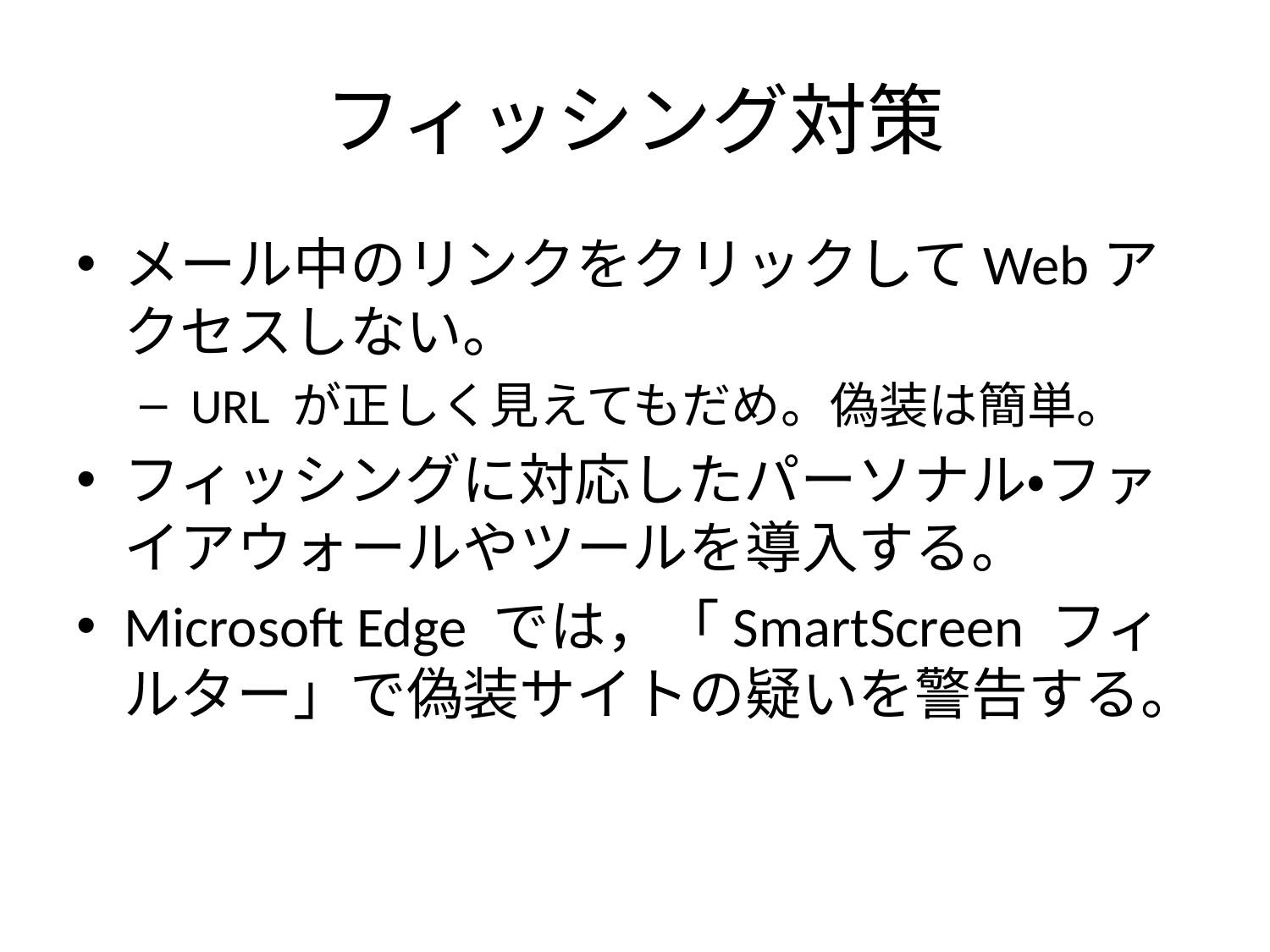

# フィッシング対策
メール中のリンクをクリックしてWebアクセスしない。
 URL が正しく見えてもだめ。偽装は簡単。
フィッシングに対応したパーソナル・ファイアウォールやツールを導入する。
Microsoft Edge では，「SmartScreen フィルター」で偽装サイトの疑いを警告する。